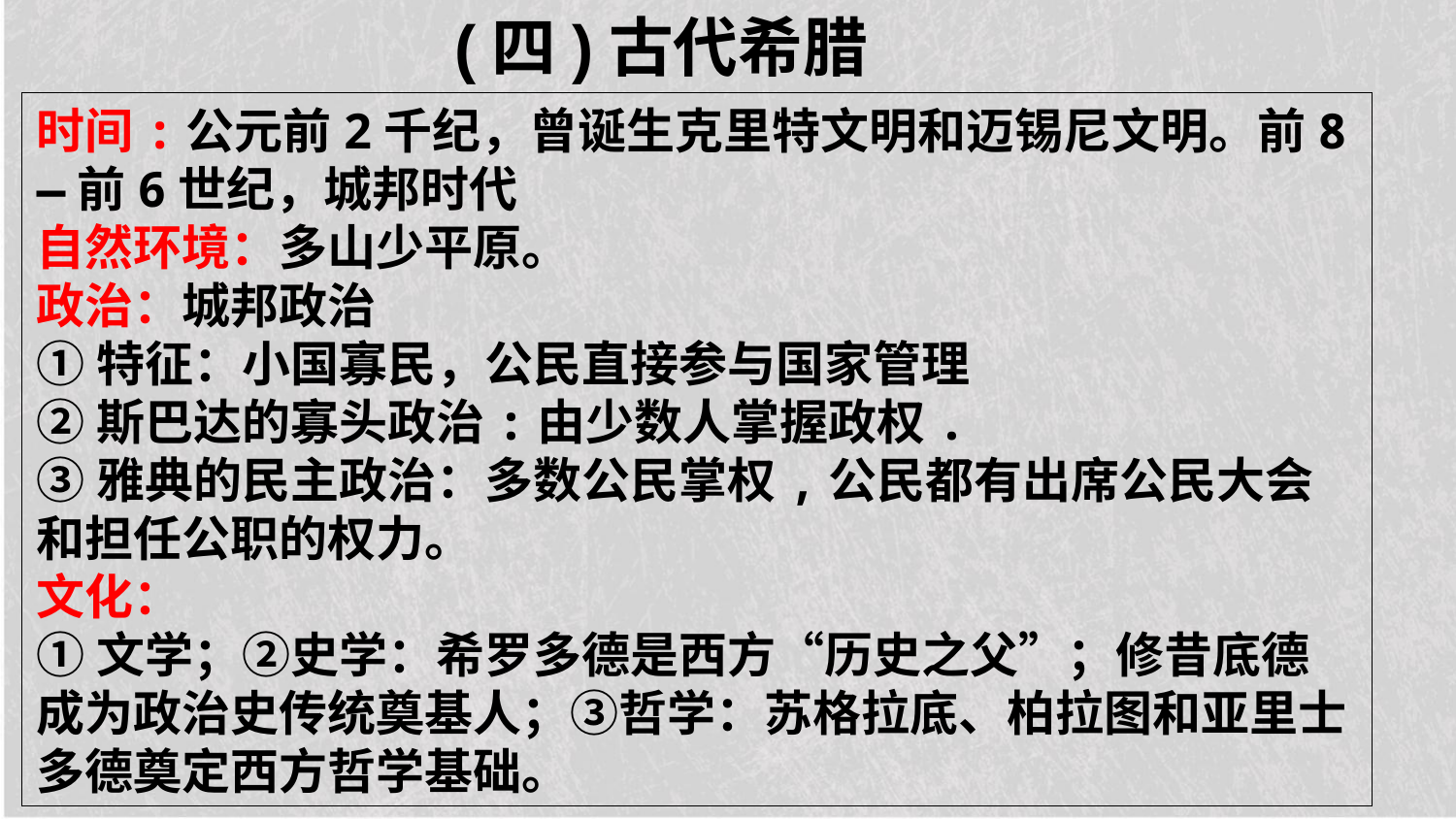

(四)古代希腊
时间:公元前2千纪，曾诞生克里特文明和迈锡尼文明。前8—前6世纪，城邦时代
自然环境：多山少平原。
政治：城邦政治
①特征：小国寡民，公民直接参与国家管理
②斯巴达的寡头政治:由少数人掌握政权.
③雅典的民主政治：多数公民掌权,公民都有出席公民大会和担任公职的权力。
文化：
①文学；②史学：希罗多德是西方“历史之父”；修昔底德成为政治史传统奠基人；③哲学：苏格拉底、柏拉图和亚里士多德奠定西方哲学基础。